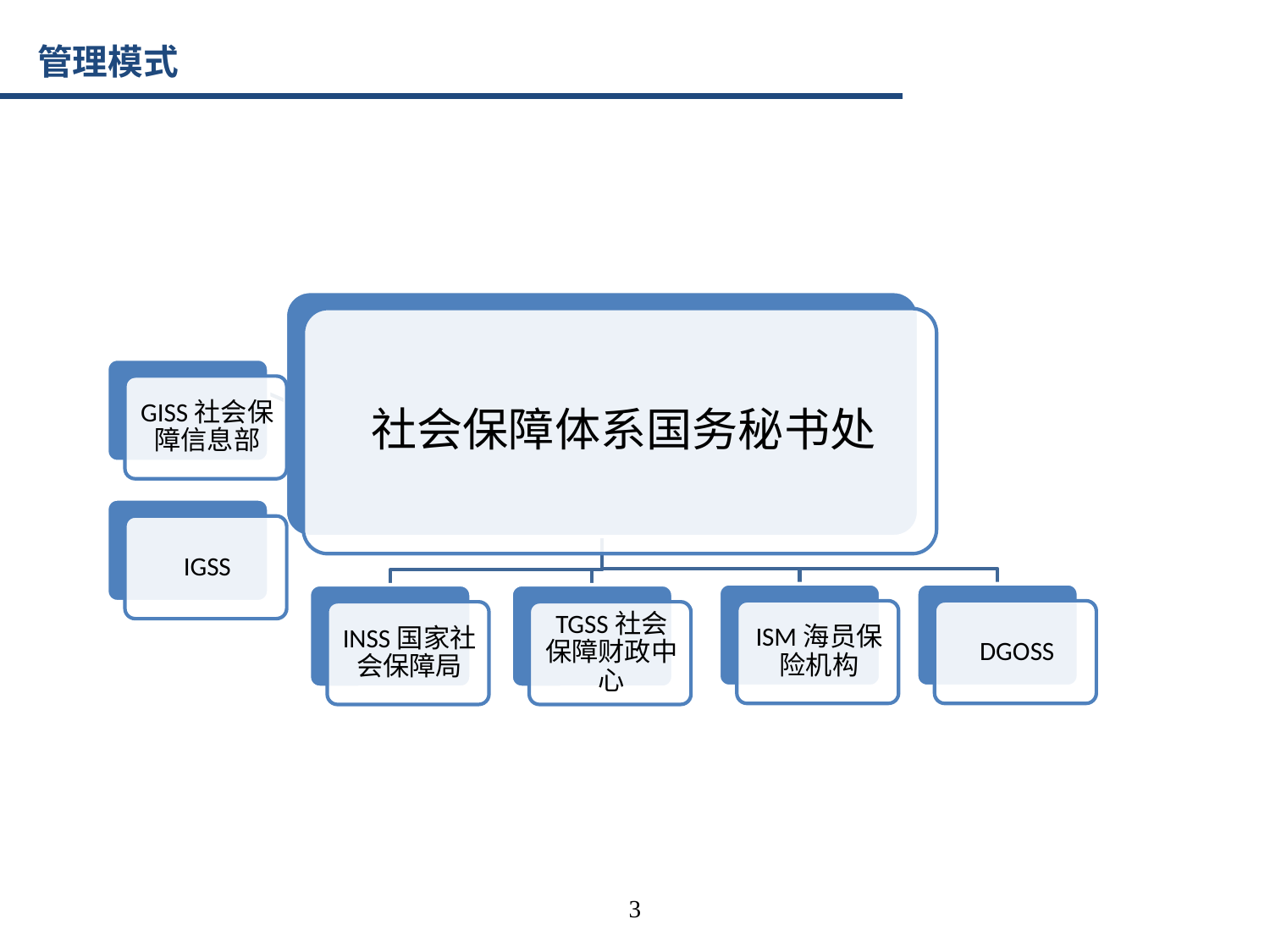

管理模式
社会保障体系国务秘书处
INSS国家社会保障局
TGSS社会保障财政中心
GISS社会保障信息部
ISM海员保险机构
DGOSS
IGSS

3